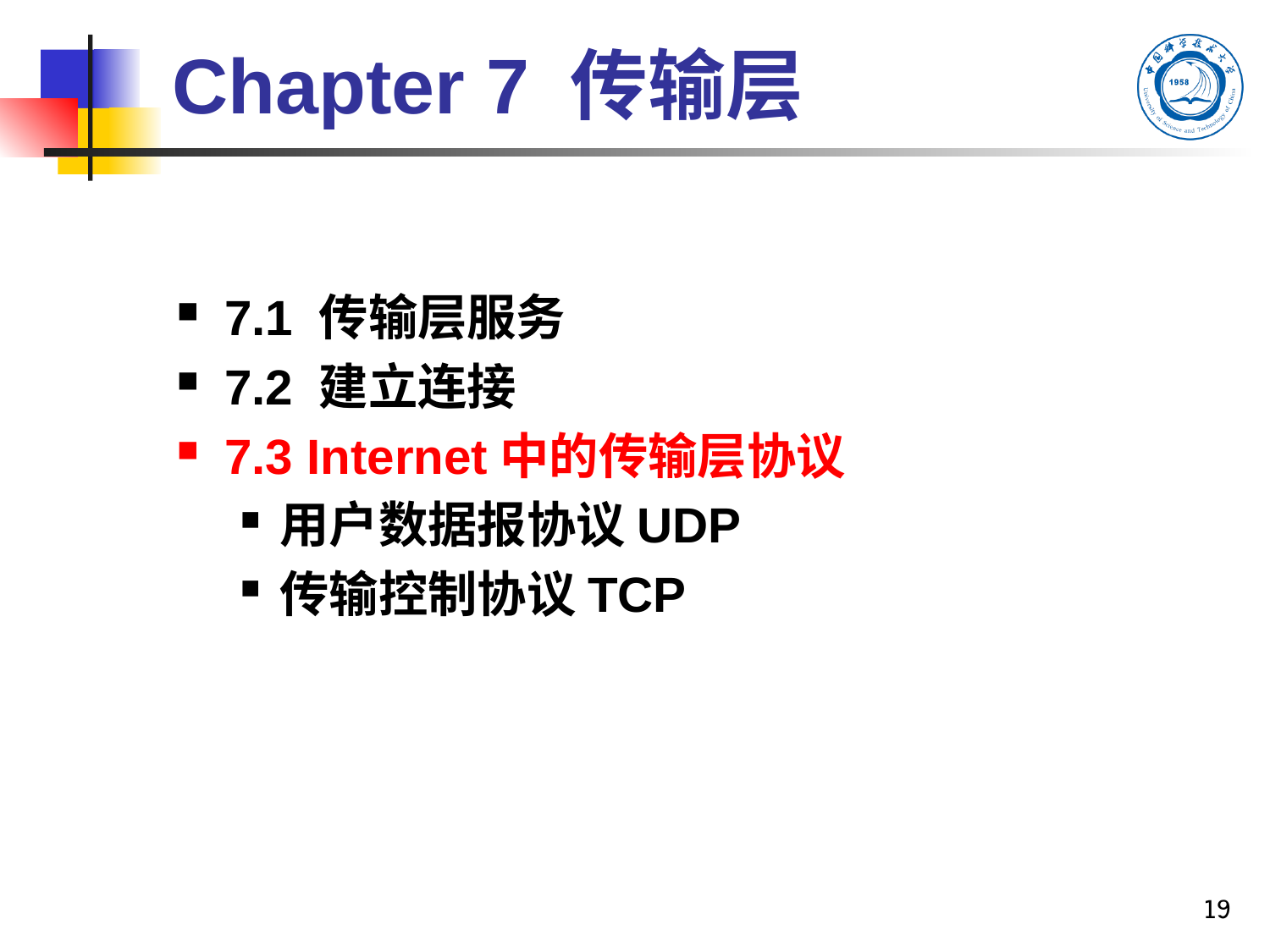

#
Chapter 7 传输层
7.1 传输层服务
7.2 建立连接
7.3 Internet中的传输层协议
用户数据报协议UDP
传输控制协议TCP
19